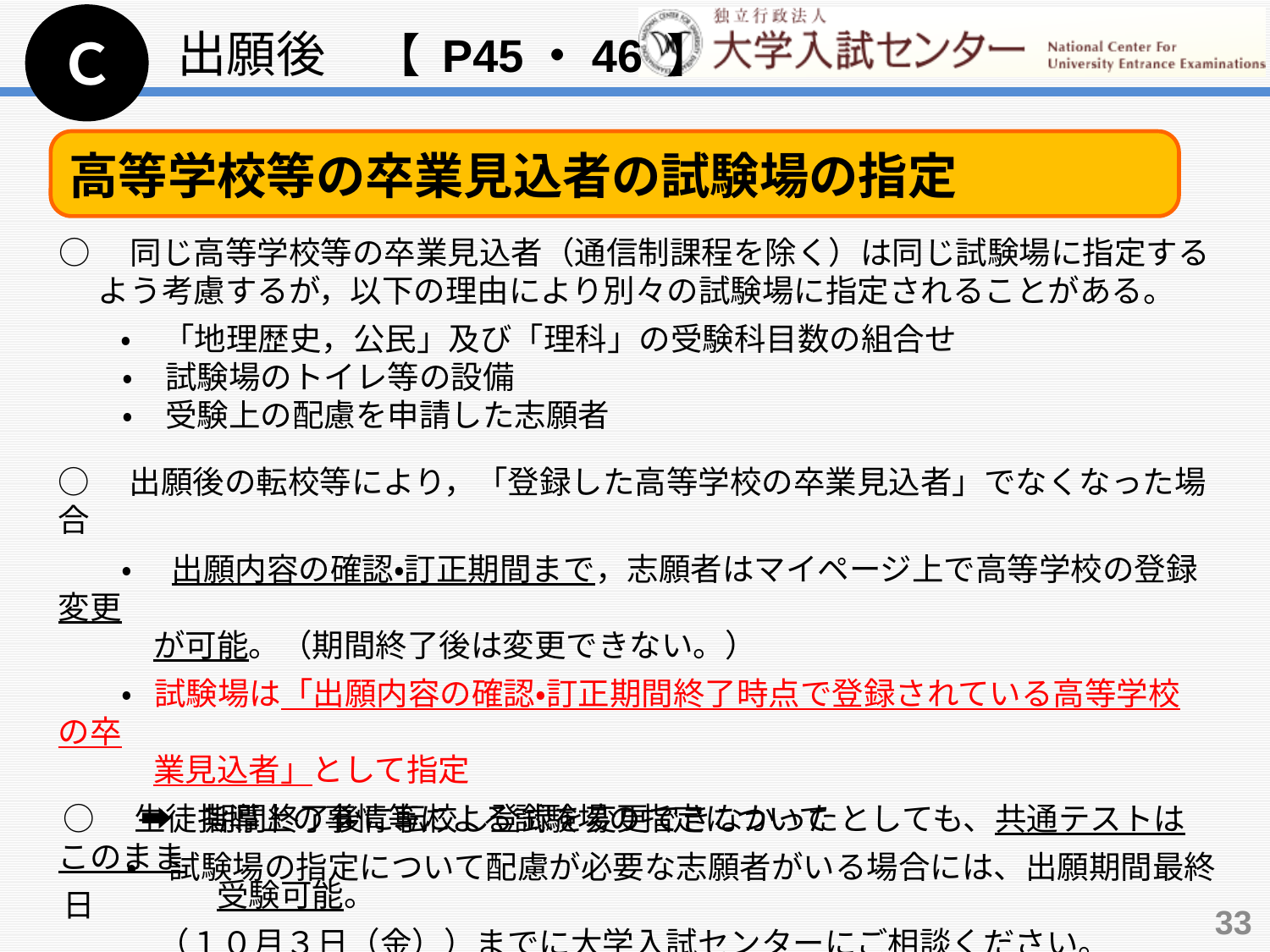

Ｃ
出願後　【 P45・46 】
高等学校等の卒業見込者の試験場の指定
○　同じ高等学校等の卒業見込者（通信制課程を除く）は同じ試験場に指定する
　 よう考慮するが，以下の理由により別々の試験場に指定されることがある。
   　・　「地理歴史，公民」及び「理科」の受験科目数の組合せ
　　・　試験場のトイレ等の設備
　　・　受験上の配慮を申請した志願者

○　出願後の転校等により，「登録した高等学校の卒業見込者」でなくなった場合
　　・　 出願内容の確認・訂正期間まで，志願者はマイページ上で高等学校の登録変更
　　　が可能。（期間終了後は変更できない。）
　　・   試験場は「出願内容の確認・訂正期間終了時点で登録されている高等学校の卒
　　　業見込者」として指定
      　➡　期間終了後に転校し登録を変更できなかったとしても、共通テストはこのまま
　　　　　受験可能。
○　生徒指導上の事情等による試験場の指定について
　　・　試験場の指定について配慮が必要な志願者がいる場合には、出願期間最終日
　　　（１０月３日（金））までに大学入試センターにご相談ください。
33